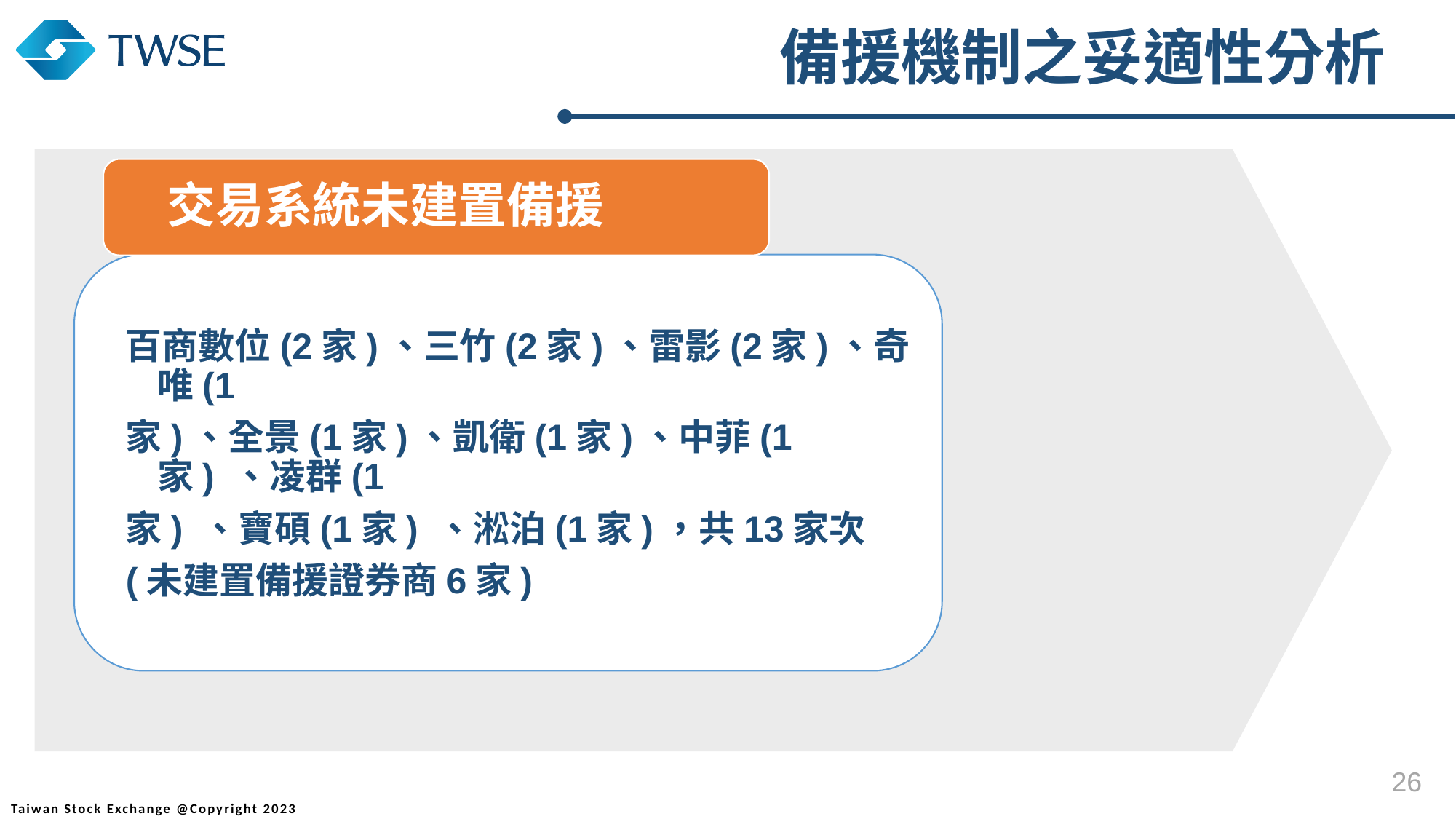

備援機制之妥適性分析

交易系統未建置備援

百商數位(2家)、三竹(2家)、雷影(2家)、奇唯(1
家)、全景(1家)、凱衛(1家)、中菲(1家) 、凌群(1
家) 、寶碩(1家) 、淞泊(1家)，共13家次
(未建置備援證券商6家)

26